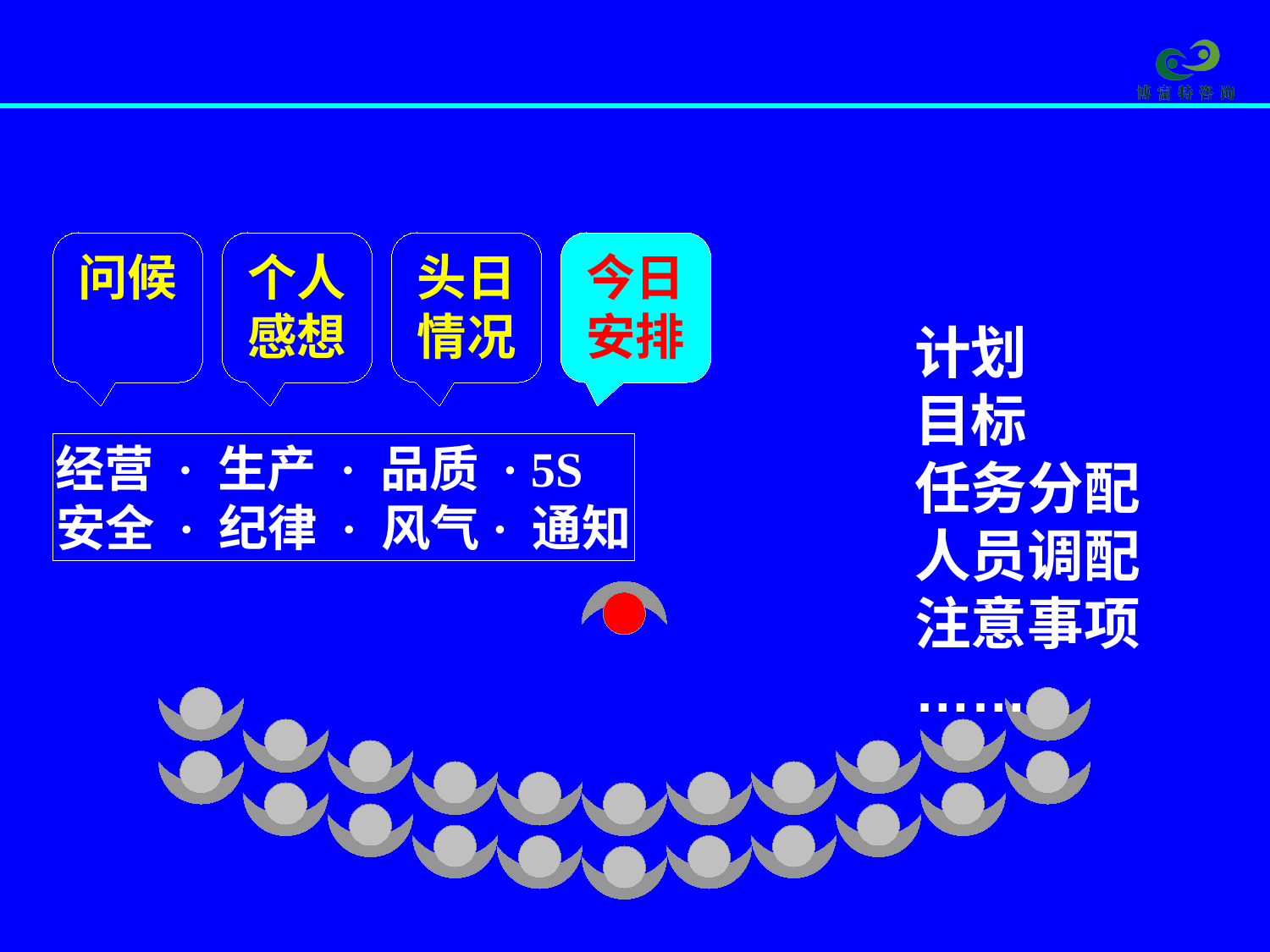

问候
个人
感想
头日
情况
今日
安排
计划
目标
任务分配
人员调配
注意事项
……
经营 · 生产 · 品质 · 5S
安全 · 纪律 · 风气· 通知

#